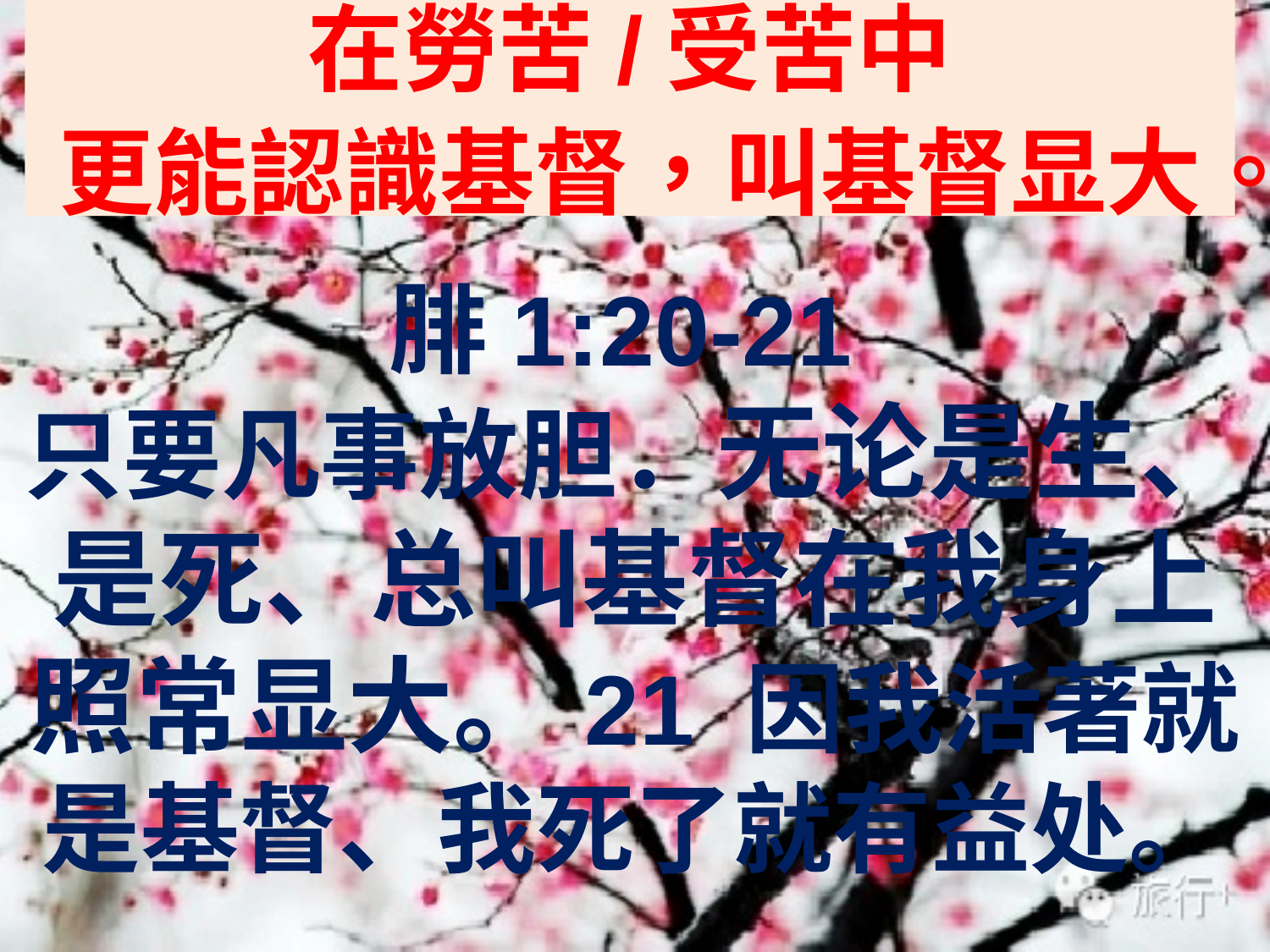

在勞苦/受苦中
更能認識基督，叫基督显大。
腓1:20-21
只要凡事放胆．无论是生、是死、总叫基督在我身上照常显大。21 因我活著就是基督、我死了就有益处。